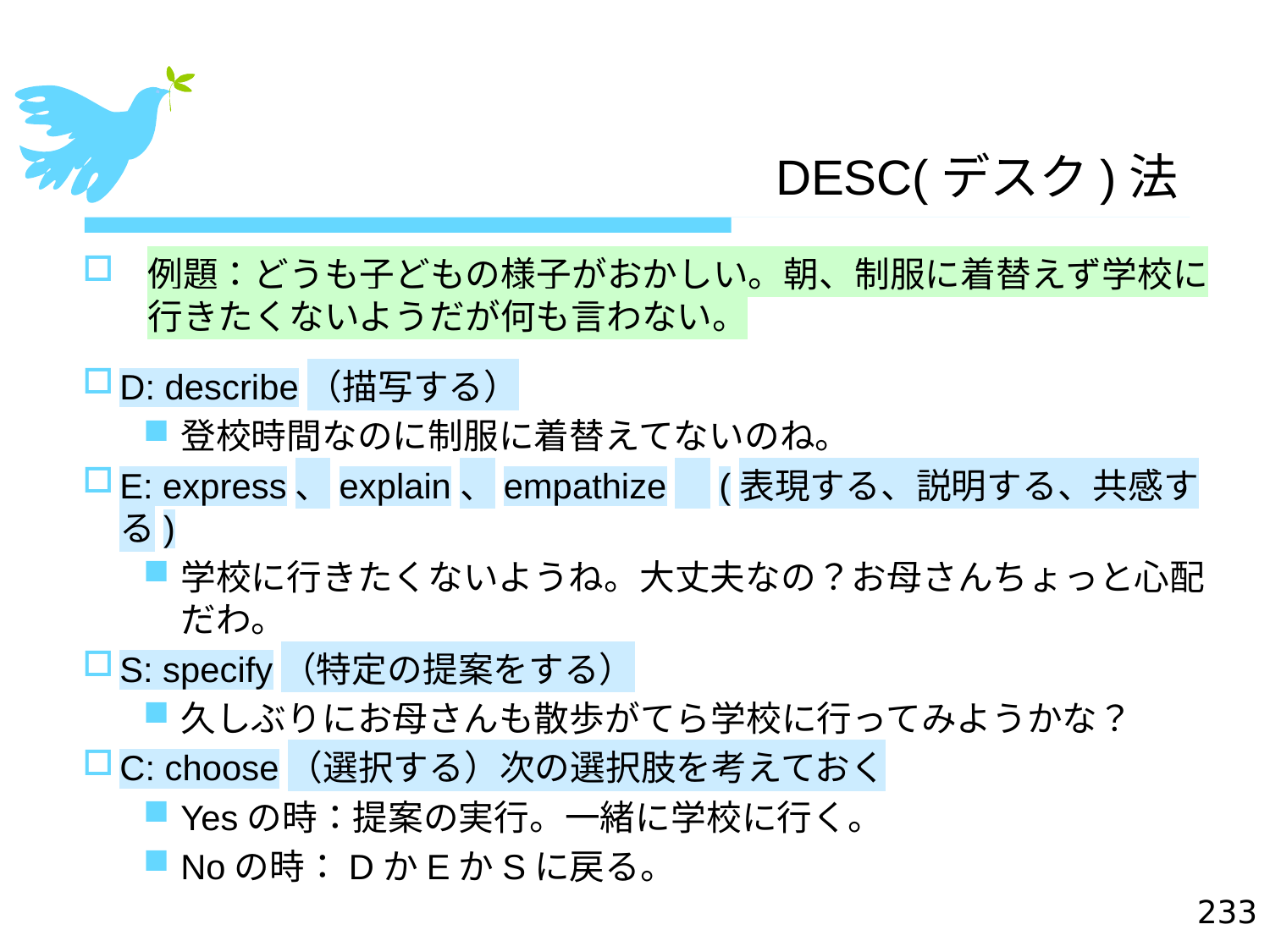

DESC(デスク)法

例題：どうも子どもの様子がおかしい。朝、制服に着替えず学校に行きたくないようだが何も言わない。
D: describe（描写する）
登校時間なのに制服に着替えてないのね。
E: express、explain、empathize　(表現する、説明する、共感する)
学校に行きたくないようね。大丈夫なの？お母さんちょっと心配だわ。
S: specify（特定の提案をする）
久しぶりにお母さんも散歩がてら学校に行ってみようかな？
C: choose（選択する）次の選択肢を考えておく
Yesの時：提案の実行。一緒に学校に行く。
Noの時：DかEかSに戻る。

233